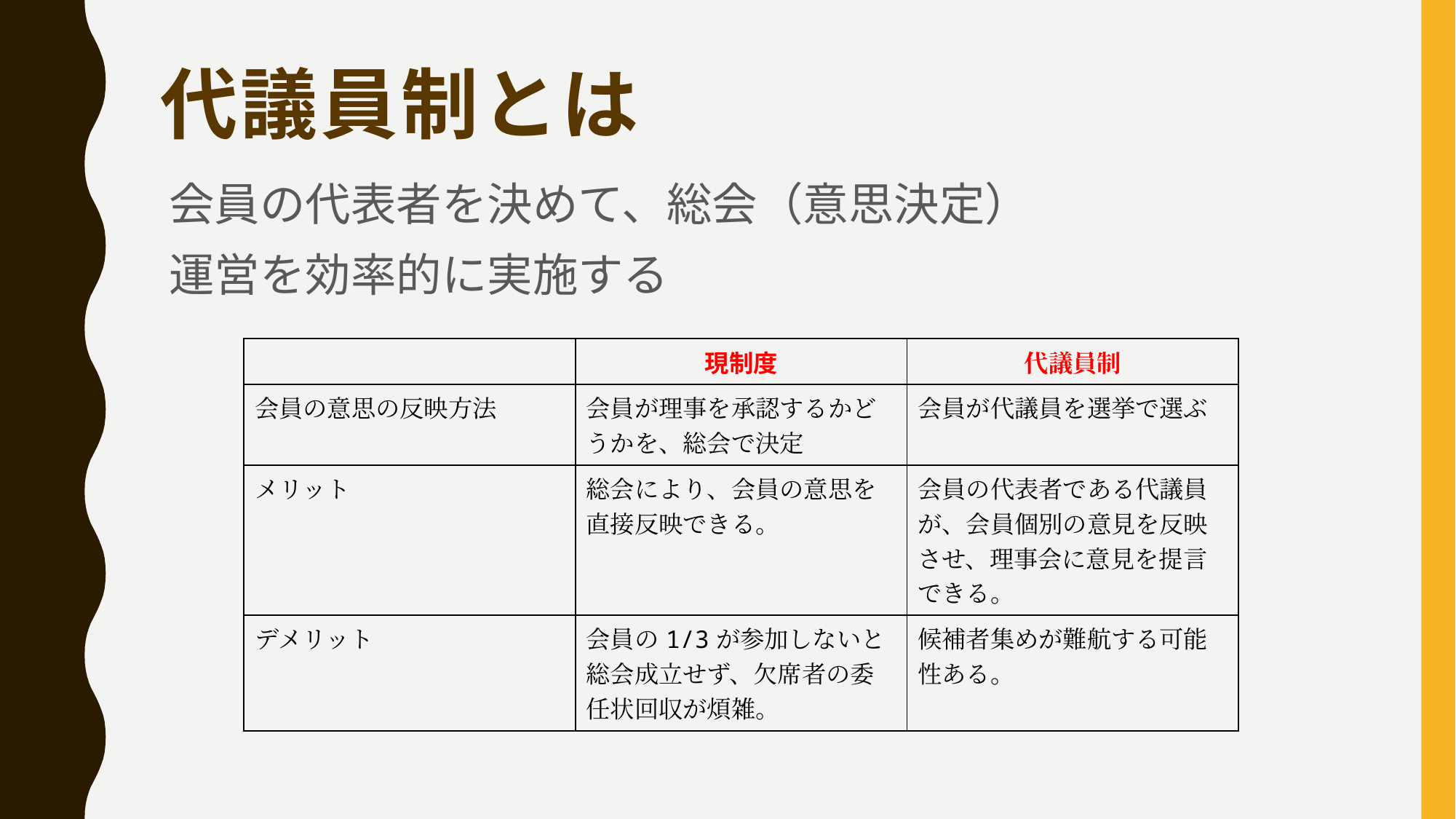

# 代議員制とは
会員の代表者を決めて、総会（意思決定）
運営を効率的に実施する
|  | 現制度 | 代議員制 |
| --- | --- | --- |
| 会員の意思の反映方法 | 会員が理事を承認するかどうかを、総会で決定 | 会員が代議員を選挙で選ぶ |
| メリット | 総会により、会員の意思を直接反映できる。 | 会員の代表者である代議員が、会員個別の意見を反映させ、理事会に意見を提言できる。 |
| デメリット | 会員の1/3が参加しないと総会成立せず、欠席者の委任状回収が煩雑。 | 候補者集めが難航する可能性ある。 |